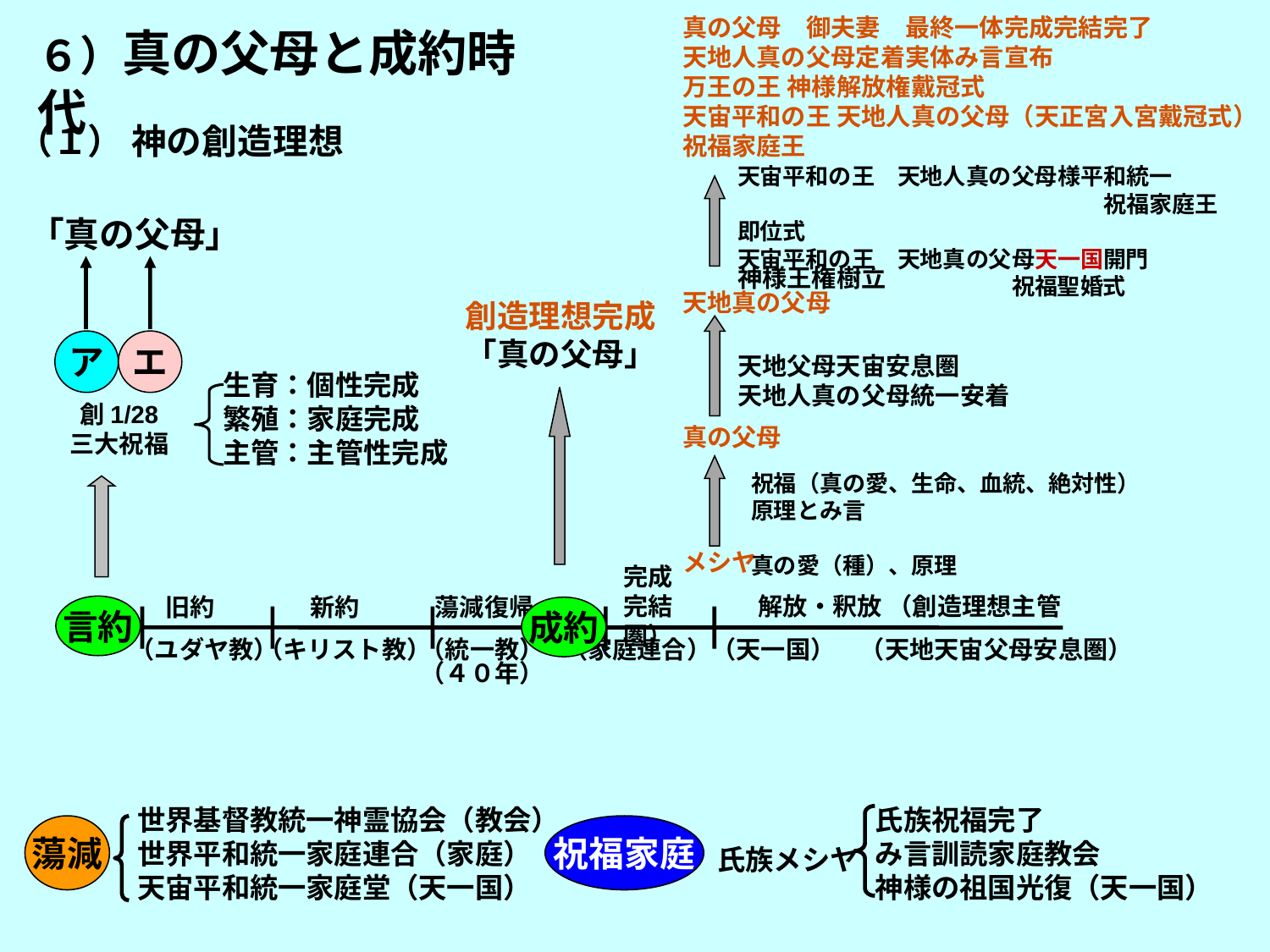

真の父母　御夫妻　最終一体完成完結完了
天地人真の父母定着実体み言宣布
万王の王 神様解放権戴冠式
天宙平和の王 天地人真の父母（天正宮入宮戴冠式）
祝福家庭王

天地真の父母

真の父母

メシヤ
６）真の父母と成約時代
（１） 神の創造理想
天宙平和の王　天地人真の父母様平和統一
　　　　　　　　　　　　　　　　祝福家庭王即位式
天宙平和の王　天地真の父母天一国開門
　　　　　　　　　　　　祝福聖婚式

「真の父母」

神様王権樹立

天地父母天宙安息圏
天地人真の父母統一安着
創造理想完成
「真の父母」

ア
エ
生育：個性完成
繁殖：家庭完成
主管：主管性完成

創1/28
三大祝福

祝福（真の愛、生命、血統、絶対性）
原理とみ言

真の愛（種）、原理

完成
完結　　  　解放・釈放 （創造理想主管圏）
旧約
新約
蕩減復帰
言約
成約

（ユダヤ教）
（キリスト教）
（統一教）
（４０年）
（家庭連合）（天一国）　（天地天宙父母安息圏）

世界基督教統一神霊協会（教会）
世界平和統一家庭連合（家庭）
天宙平和統一家庭堂（天一国）
氏族祝福完了
み言訓読家庭教会
神様の祖国光復（天一国）

蕩減

祝福家庭
氏族メシヤ